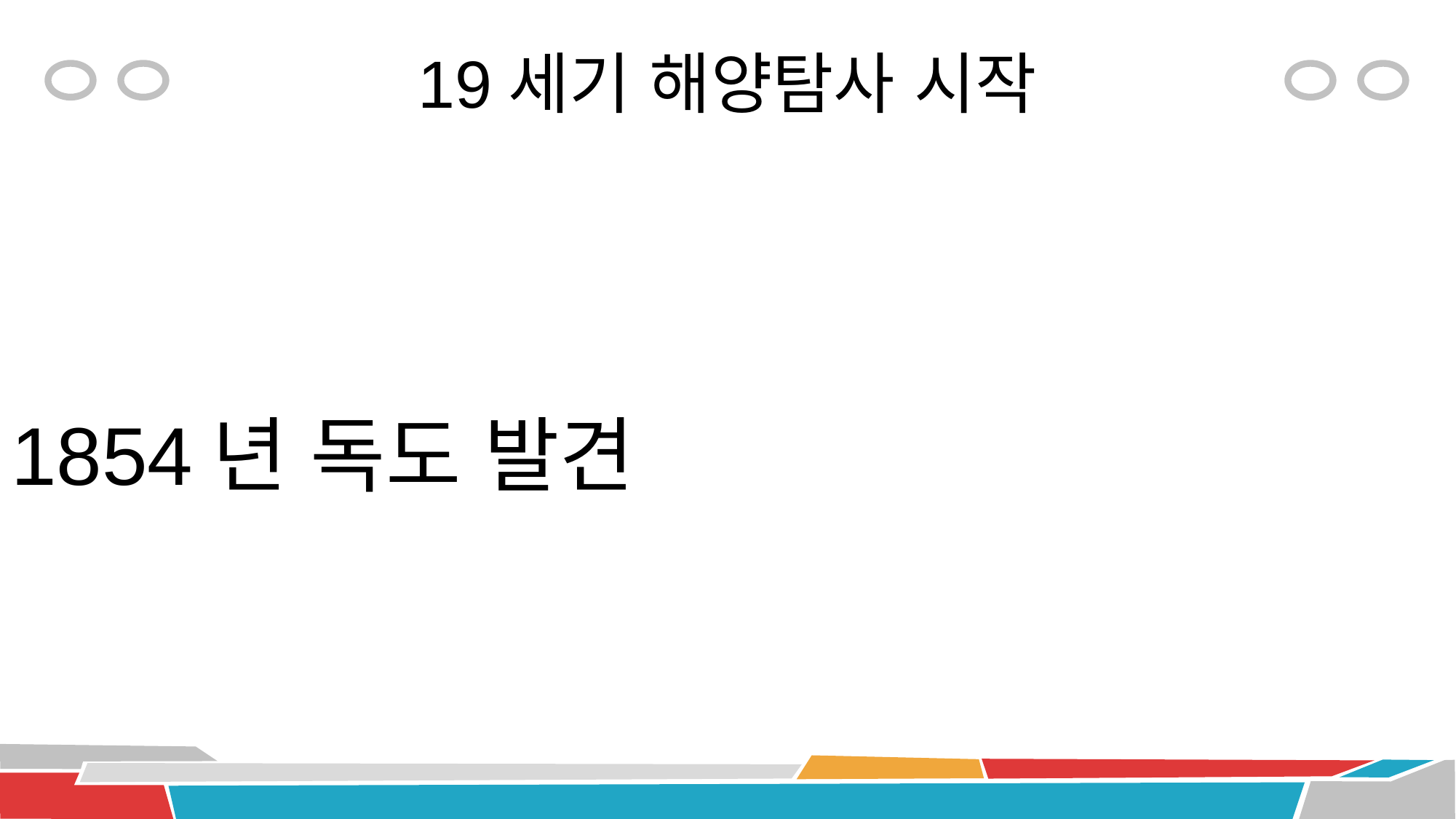

# 19세기 해양탐사 시작
1854년 독도 발견